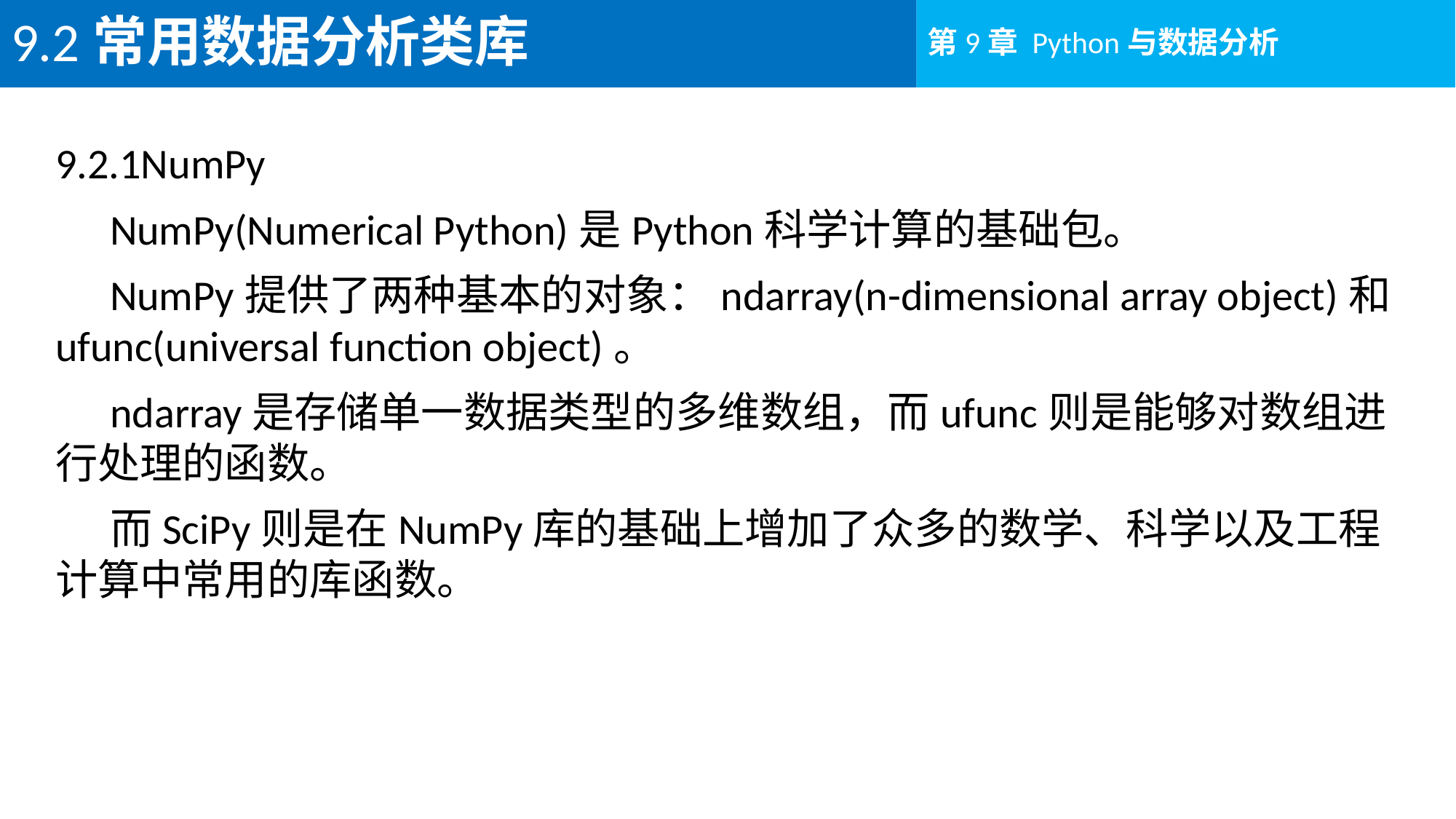

# 9.2常用数据分析类库
9.2.1NumPy
NumPy(Numerical Python)是Python科学计算的基础包。
NumPy提供了两种基本的对象：ndarray(n-dimensional array object)和ufunc(universal function object)。
ndarray是存储单一数据类型的多维数组，而ufunc则是能够对数组进行处理的函数。
而SciPy则是在NumPy库的基础上增加了众多的数学、科学以及工程计算中常用的库函数。